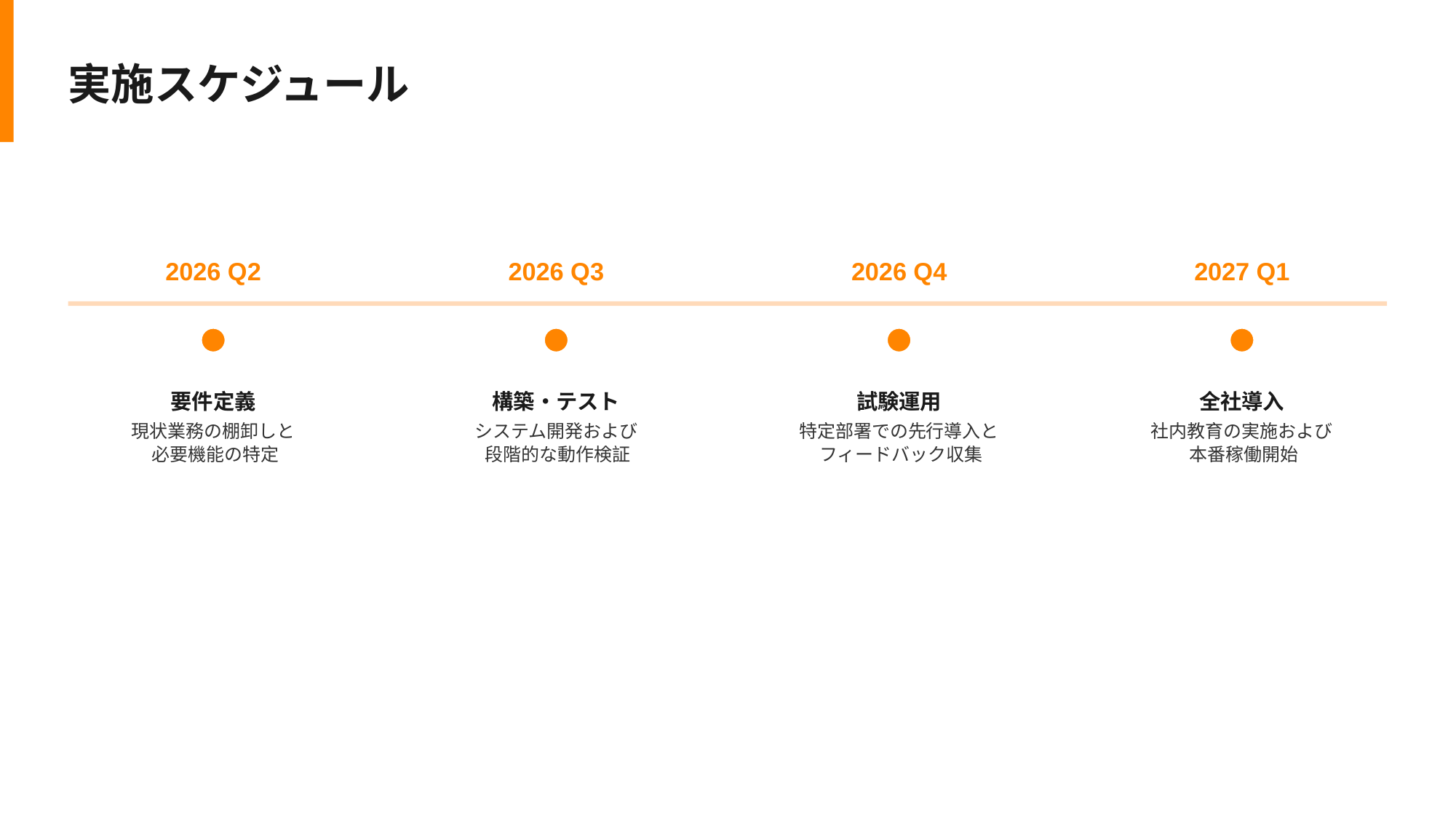

実施スケジュール
2026 Q2
2026 Q3
2026 Q4
2027 Q1

要件定義
構築・テスト
試験運用
全社導入
現状業務の棚卸しと
 必要機能の特定
システム開発および
 段階的な動作検証
特定部署での先行導入と
 フィードバック収集
社内教育の実施および
 本番稼働開始